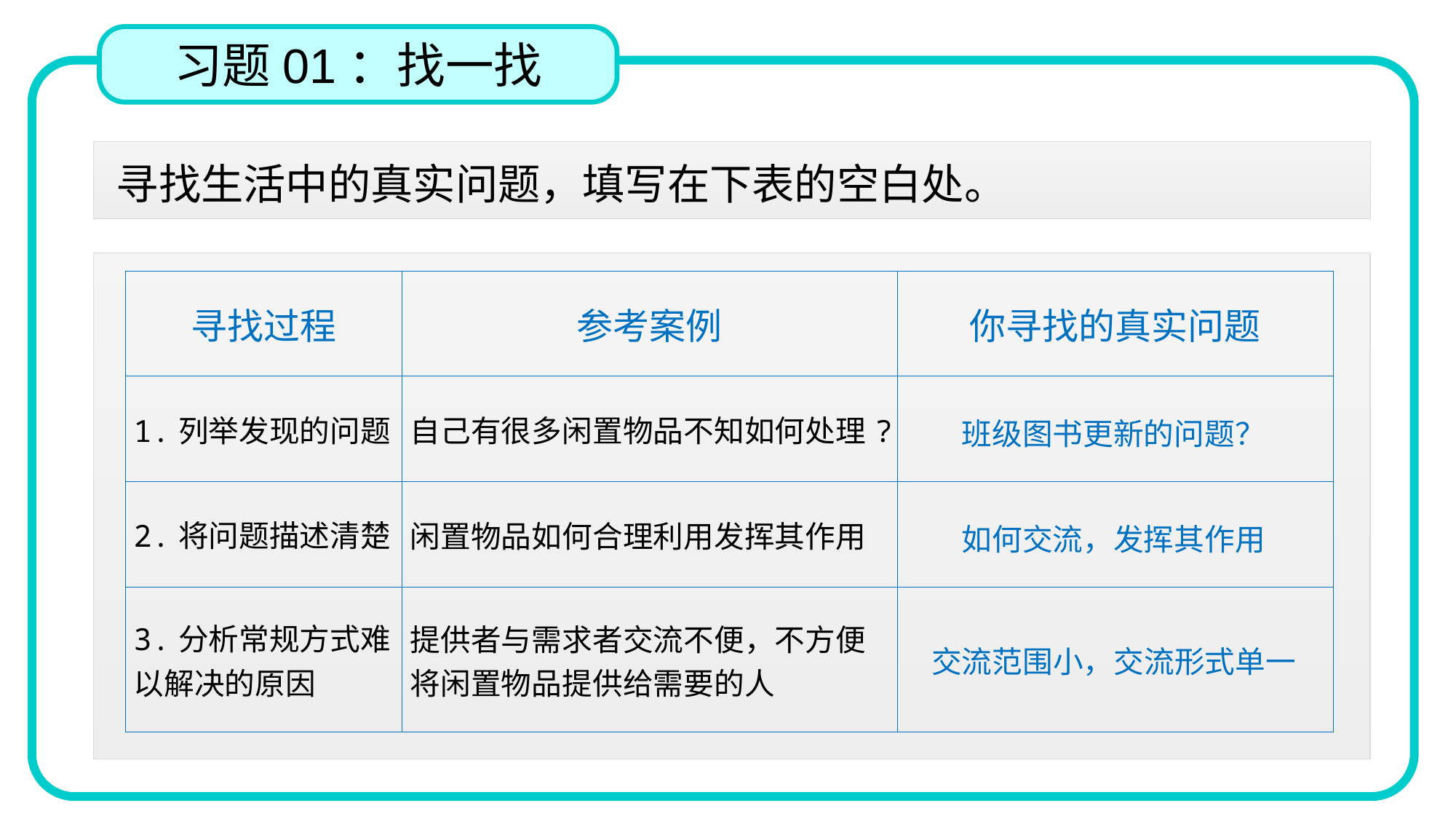

习题01：找一找

寻找生活中的真实问题，填写在下表的空白处。

| 寻找过程 | 参考案例 | 你寻找的真实问题 |
| --- | --- | --- |
| 1.列举发现的问题 | 自己有很多闲置物品不知如何处理? |  |
| 2.将问题描述清楚 | 闲置物品如何合理利用发挥其作用 |  |
| 3.分析常规方式难以解决的原因 | 提供者与需求者交流不便，不方便将闲置物品提供给需要的人 |  |
学习资源分享的问题？
班级图书更新的问题？
智益玩具交流的问题？
如何交流，发挥其作用
交流范围小，交流形式单一